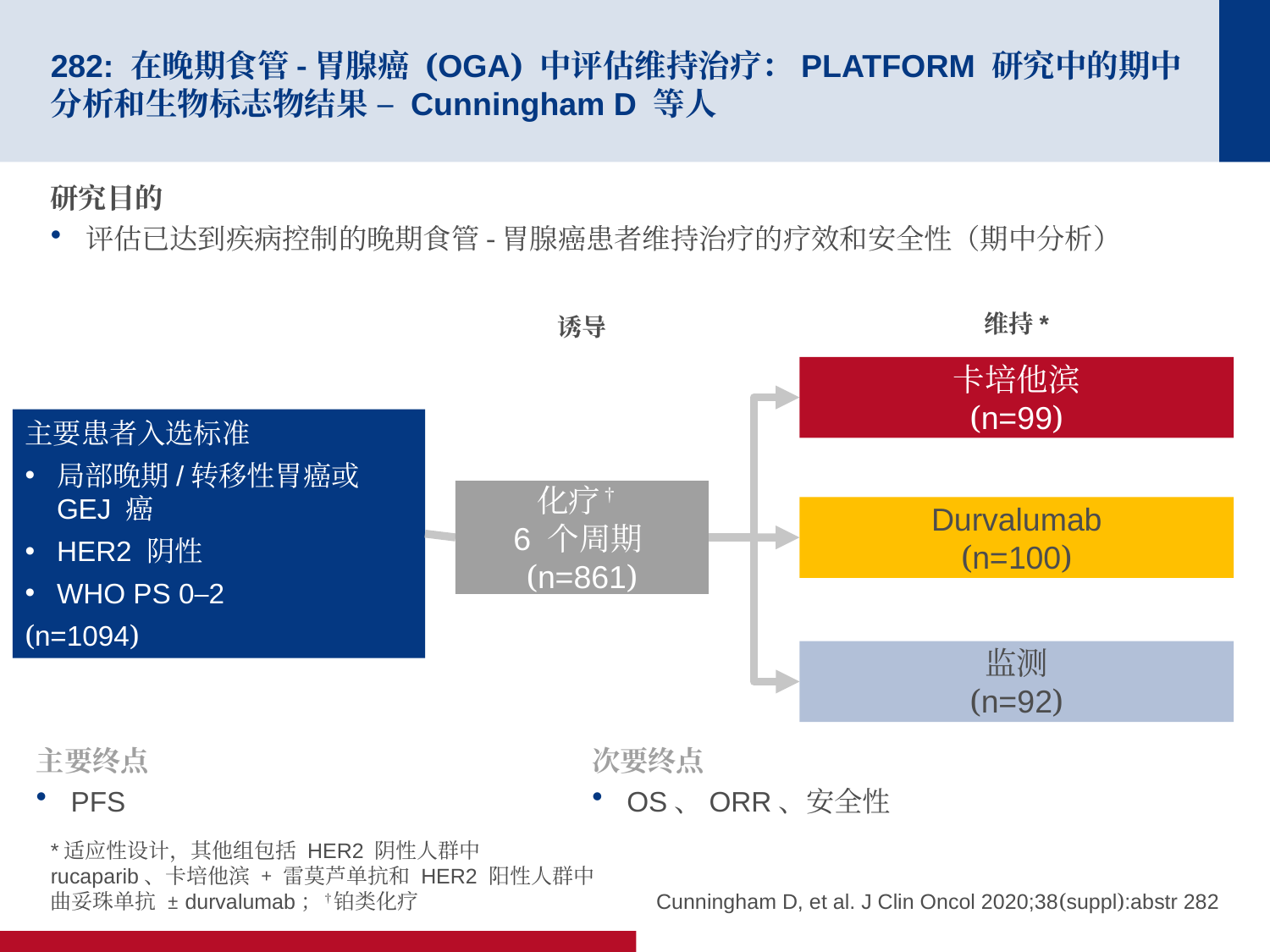

# 282: 在晚期食管-胃腺癌 (OGA) 中评估维持治疗：PLATFORM 研究中的期中分析和生物标志物结果 – Cunningham D 等人
研究目的
评估已达到疾病控制的晚期食管-胃腺癌患者维持治疗的疗效和安全性（期中分析）
维持*
诱导
卡培他滨
(n=99)
主要患者入选标准
局部晚期/转移性胃癌或
GEJ 癌
HER2 阴性
WHO PS 0–2
(n=1094)
化疗†
6 个周期
(n=861)
Durvalumab
(n=100)
监测
(n=92)
主要终点
PFS

次要终点
OS、ORR、安全性
*适应性设计，其他组包括 HER2 阴性人群中 rucaparib、卡培他滨 + 雷莫芦单抗和 HER2 阳性人群中曲妥珠单抗 ± durvalumab；†铂类化疗
Cunningham D, et al. J Clin Oncol 2020;38(suppl):abstr 282